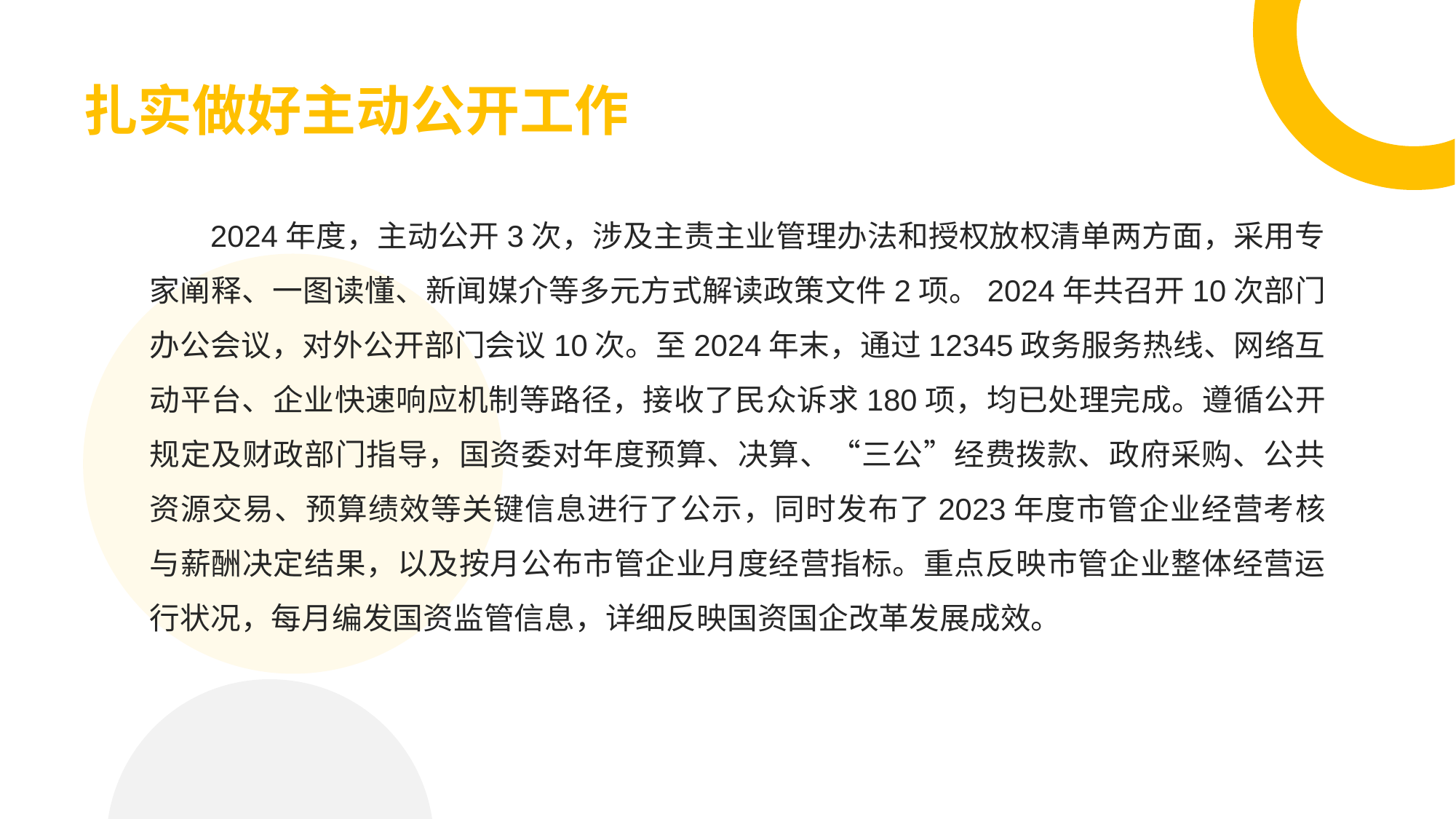

# 扎实做好主动公开工作
2024年度，主动公开3次，涉及主责主业管理办法和授权放权清单两方面，采用专家阐释、一图读懂、新闻媒介等多元方式解读政策文件2项。2024年共召开10次部门办公会议，对外公开部门会议10次。至2024年末，通过12345政务服务热线、网络互动平台、企业快速响应机制等路径，接收了民众诉求180项，均已处理完成。遵循公开规定及财政部门指导，国资委对年度预算、决算、“三公”经费拨款、政府采购、公共资源交易、预算绩效等关键信息进行了公示，同时发布了2023年度市管企业经营考核与薪酬决定结果，以及按月公布市管企业月度经营指标。重点反映市管企业整体经营运行状况，每月编发国资监管信息，详细反映国资国企改革发展成效。